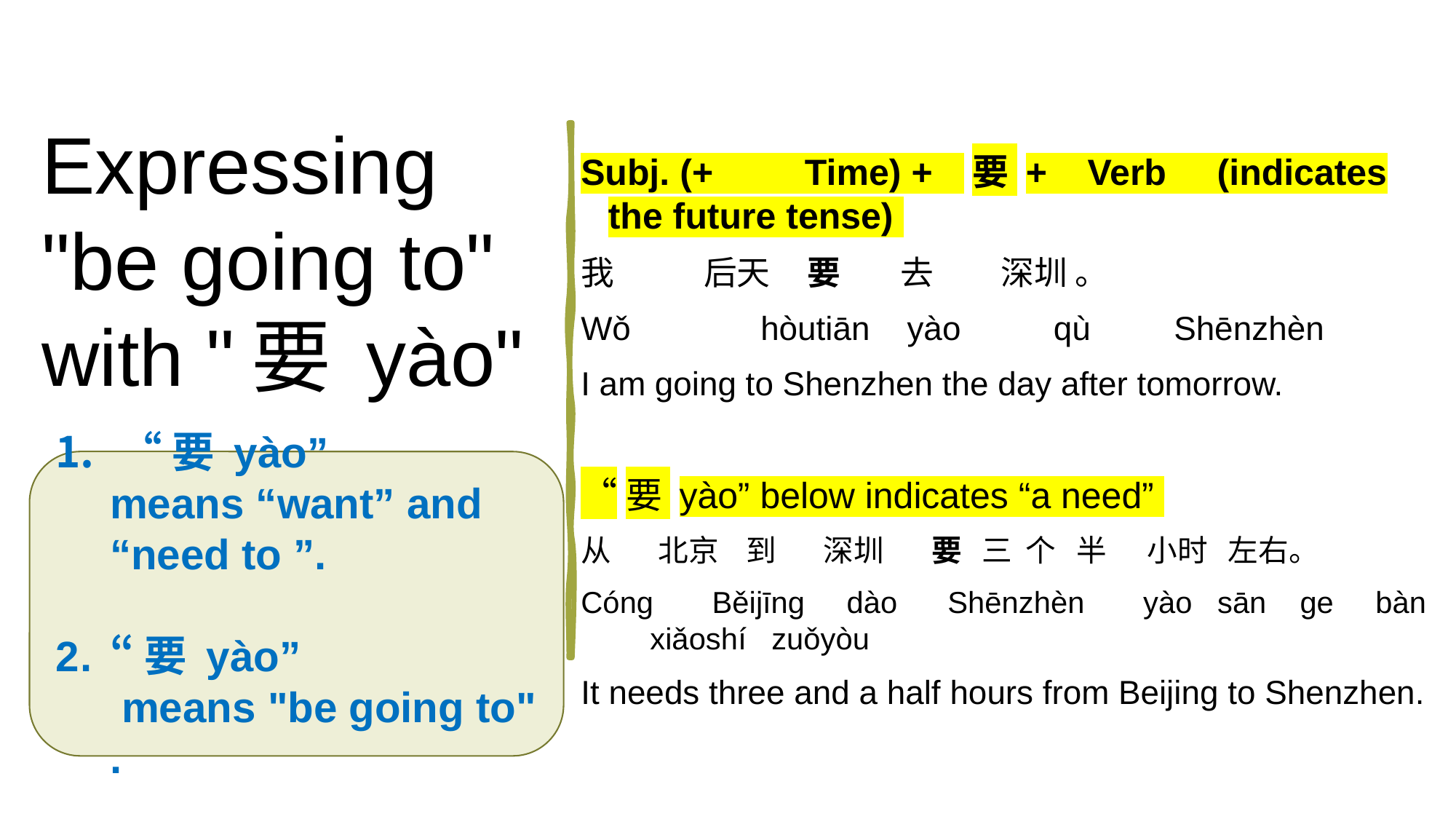

Subj. (+         Time) +   要 +    Verb     (indicates the future tense)
我            后天     要        去         深圳 。
Wǒ              hòutiān    yào          qù         Shēnzhèn
I am going to Shenzhen the day after tomorrow.

“要 yào” below indicates “a need”
从       北京    到       深圳       要   三  个   半      小时   左右。
Cóng       Běijīng     dào      Shēnzhèn       yào   sān    ge     bàn       xiǎoshí   zuǒyòu
It needs three and a half hours from Beijing to Shenzhen.
# Expressing "be going to" with "要 yào"

 “要 yào” means “want” and “need to ”.

“要 yào”  means "be going to".